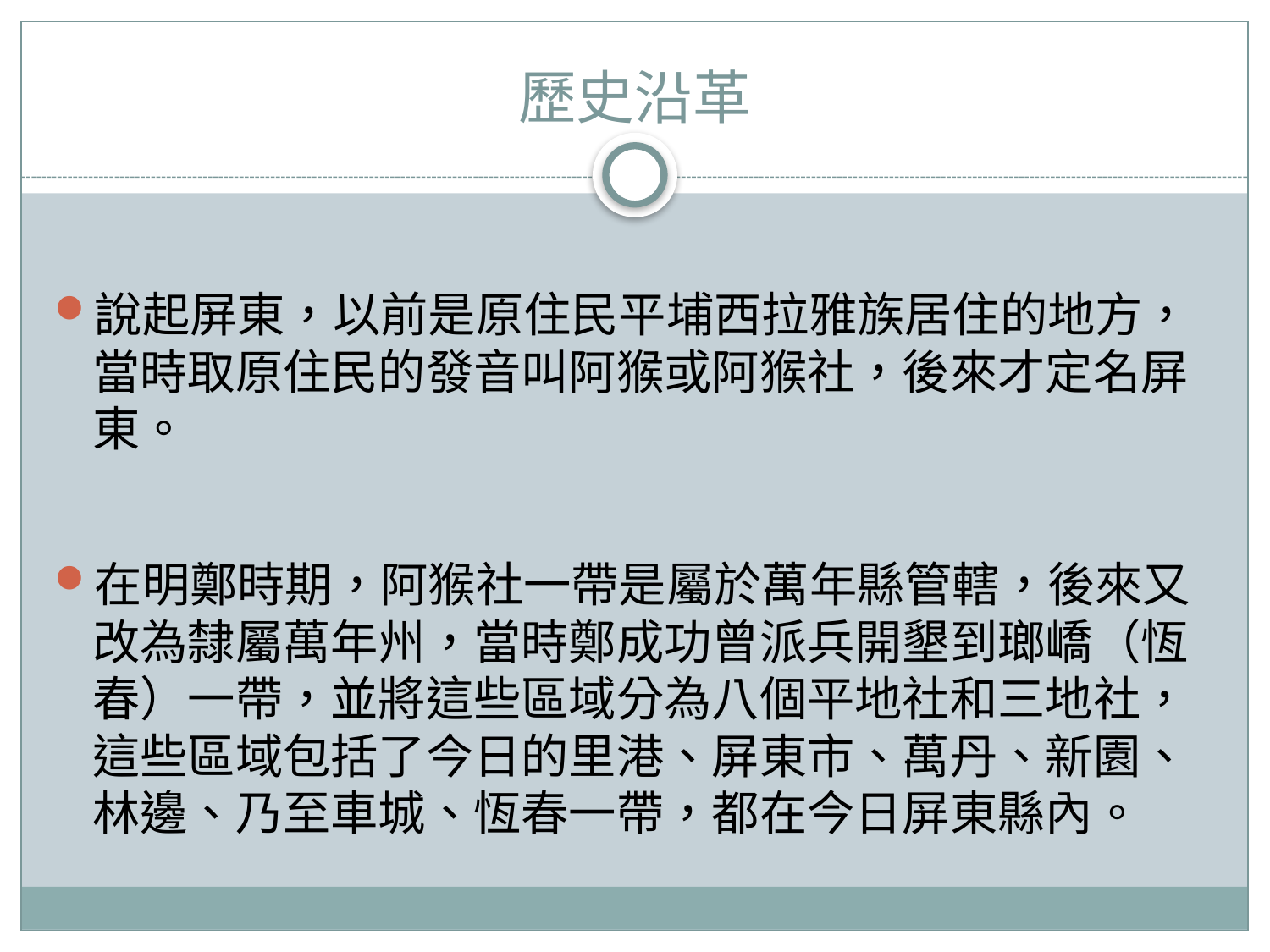

# 歷史沿革

說起屏東，以前是原住民平埔西拉雅族居住的地方，當時取原住民的發音叫阿猴或阿猴社，後來才定名屏東。

在明鄭時期，阿猴社一帶是屬於萬年縣管轄，後來又改為隸屬萬年州，當時鄭成功曾派兵開墾到瑯嶠（恆春）一帶，並將這些區域分為八個平地社和三地社，這些區域包括了今日的里港、屏東市、萬丹、新園、林邊、乃至車城、恆春一帶，都在今日屏東縣內。